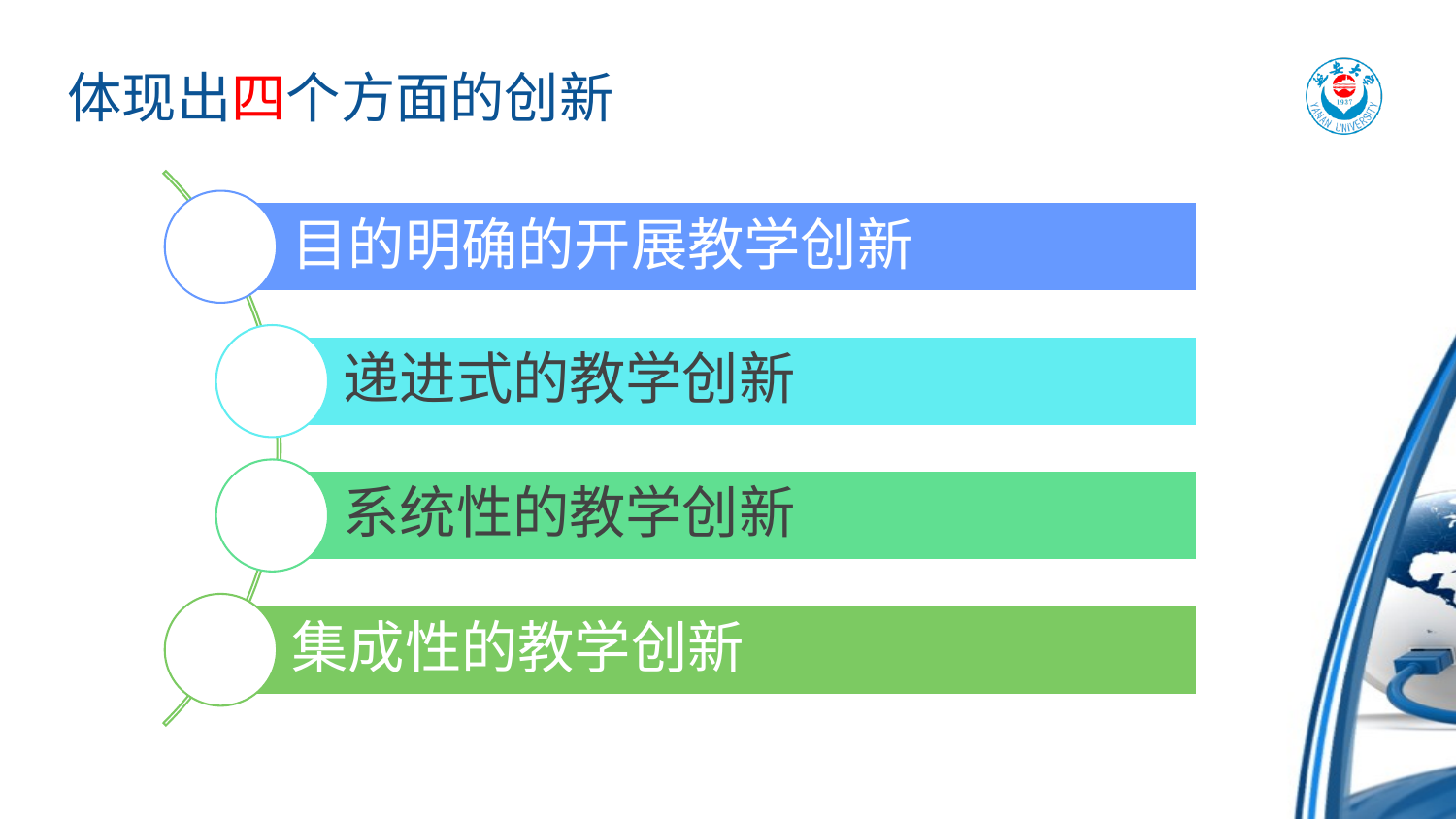

# 体现出四个方面的创新
目的明确的开展教学创新
递进式的教学创新
系统性的教学创新
集成性的教学创新